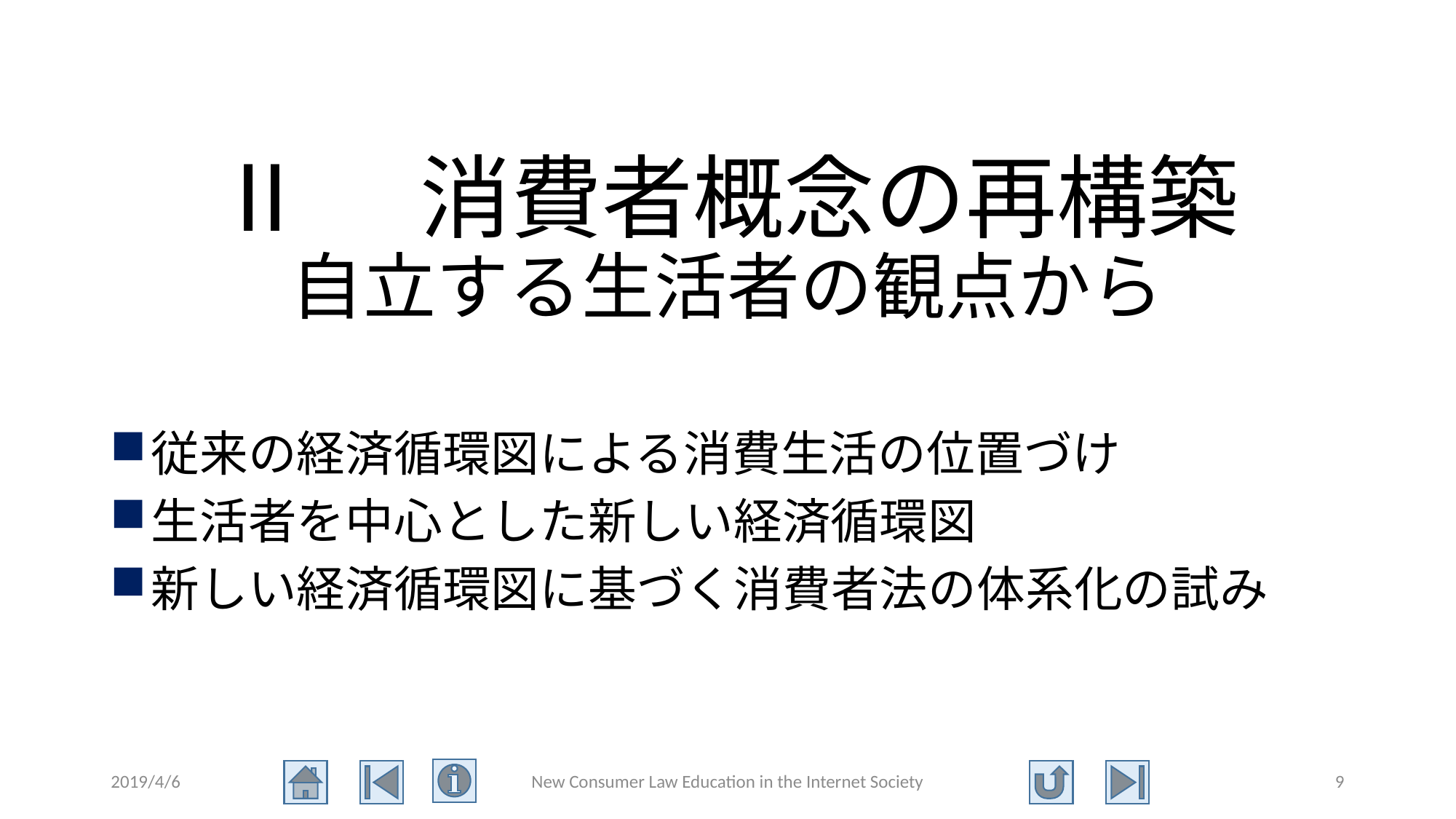

# Ⅱ　消費者概念の再構築 自立する生活者の観点から
従来の経済循環図による消費生活の位置づけ
生活者を中心とした新しい経済循環図
新しい経済循環図に基づく消費者法の体系化の試み
2019/4/6
New Consumer Law Education in the Internet Society
9